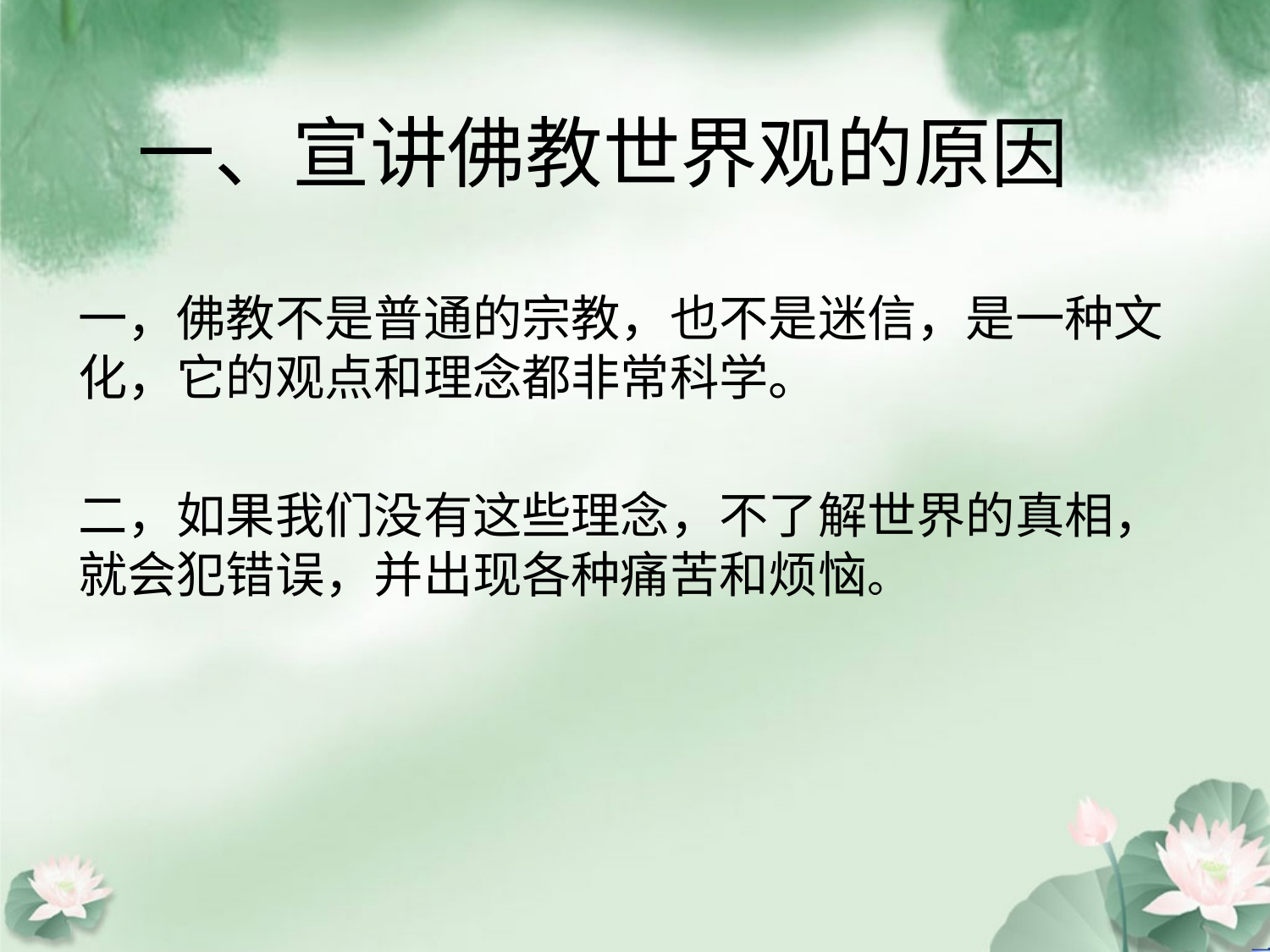

# 一、宣讲佛教世界观的原因

一，佛教不是普通的宗教，也不是迷信，是一种文化，它的观点和理念都非常科学。

二，如果我们没有这些理念，不了解世界的真相，就会犯错误，并出现各种痛苦和烦恼。